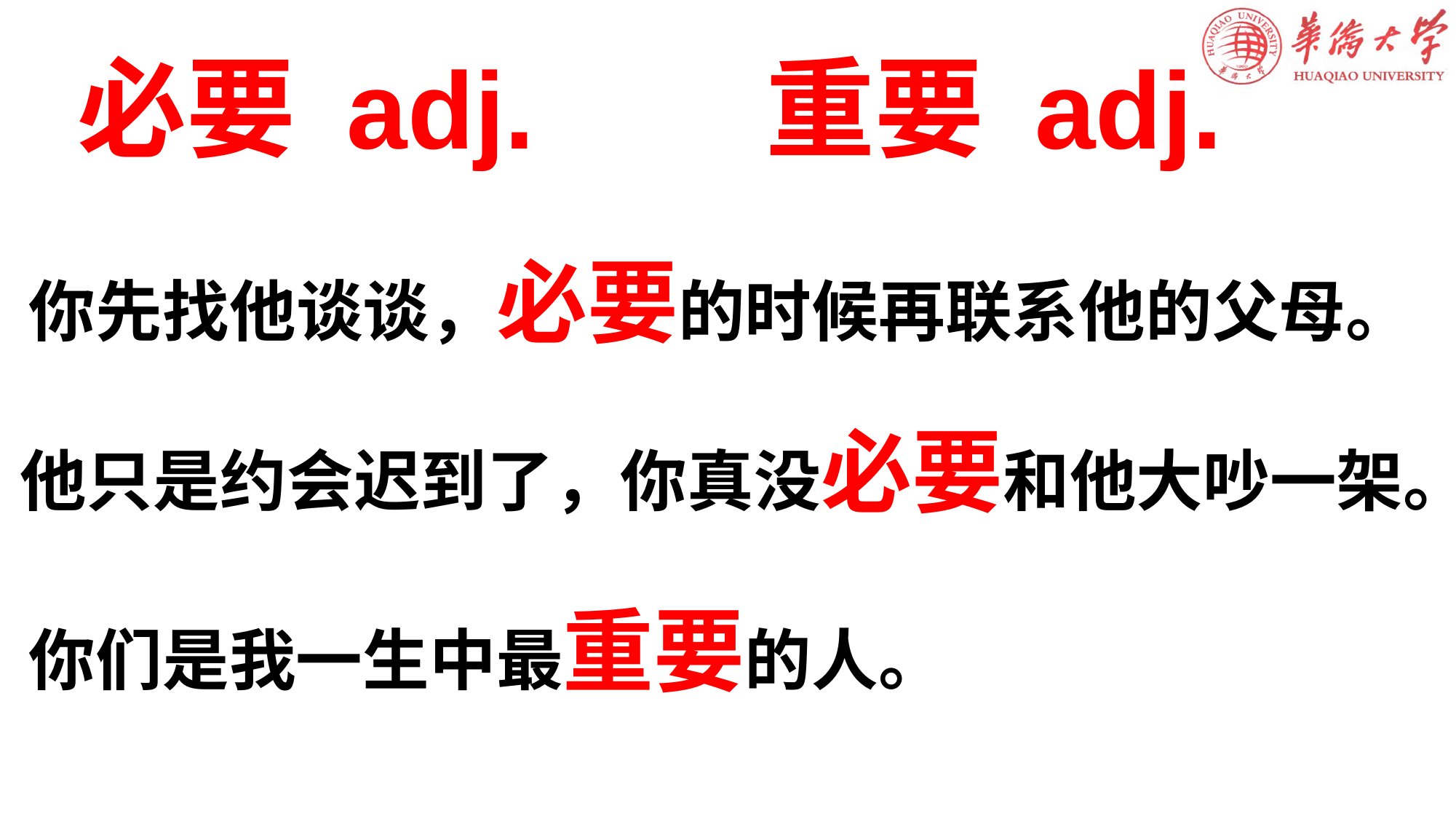

必要 adj.
重要 adj.
你先找他谈谈，必要的时候再联系他的父母。
他只是约会迟到了，你真没必要和他大吵一架。
你们是我一生中最重要的人。